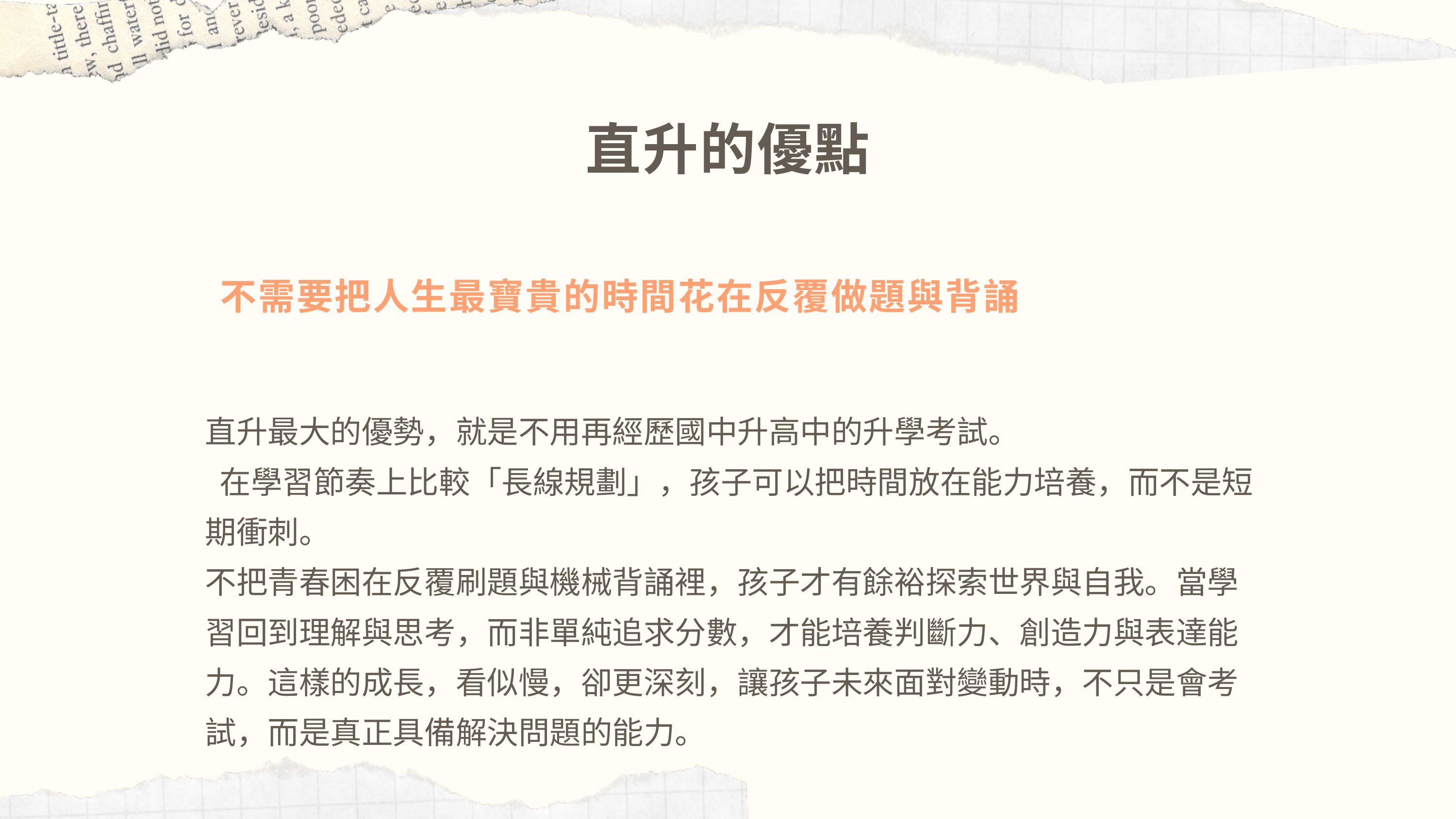

直升的優點
不需要把人生最寶貴的時間花在反覆做題與背誦

直升最大的優勢，就是不用再經歷國中升高中的升學考試。
 在學習節奏上比較「長線規劃」，孩子可以把時間放在能力培養，而不是短期衝刺。
不把青春困在反覆刷題與機械背誦裡，孩子才有餘裕探索世界與自我。當學習回到理解與思考，而非單純追求分數，才能培養判斷力、創造力與表達能力。這樣的成長，看似慢，卻更深刻，讓孩子未來面對變動時，不只是會考試，而是真正具備解決問題的能力。